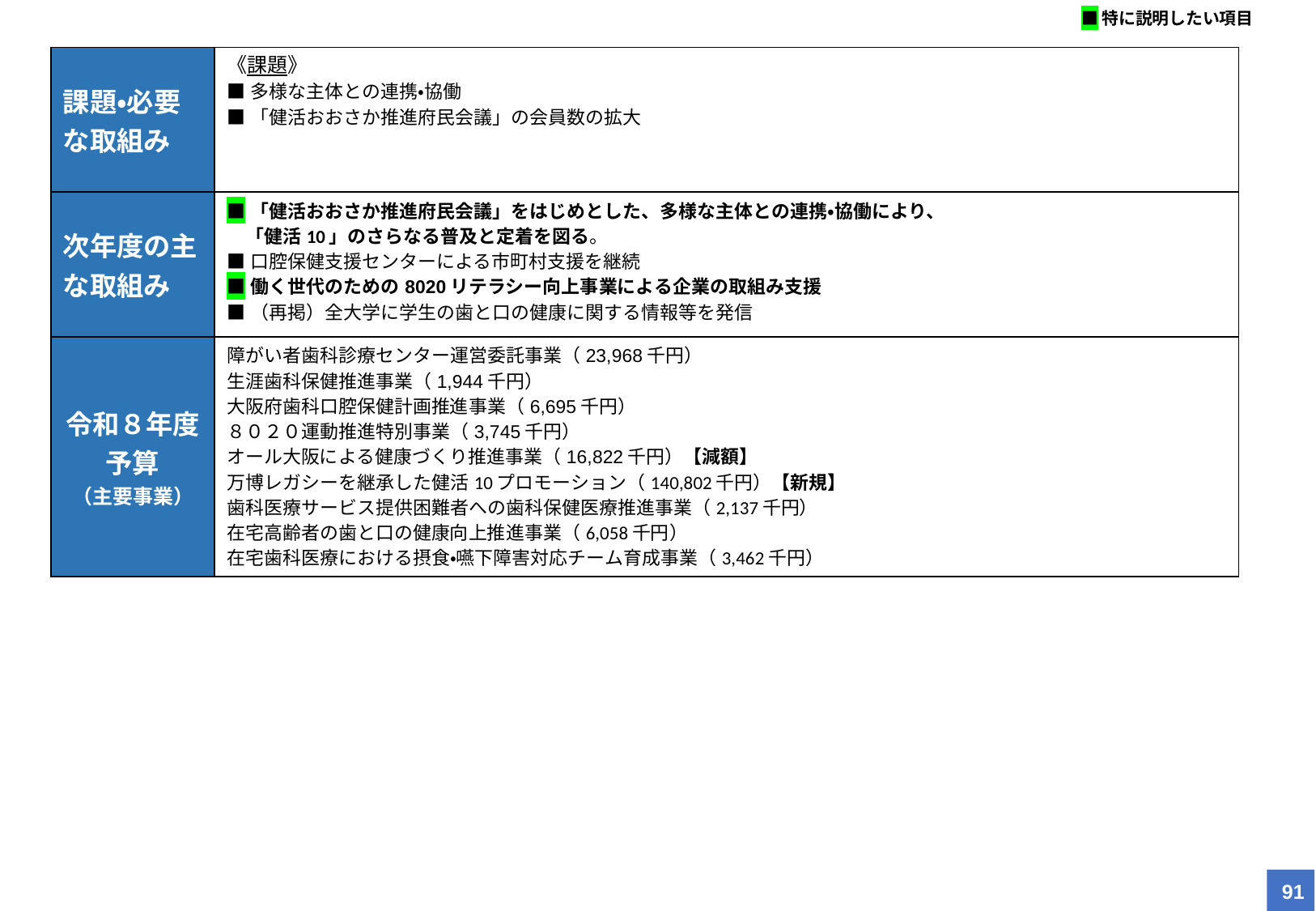

■特に説明したい項目
| 課題・必要な取組み | 《課題》 ■多様な主体との連携・協働 ■「健活おおさか推進府民会議」の会員数の拡大 |
| --- | --- |
| 次年度の主な取組み | ■「健活おおさか推進府民会議」をはじめとした、多様な主体との連携・協働により、 　「健活10」のさらなる普及と定着を図る。 ■口腔保健支援センターによる市町村支援を継続 ■働く世代のための8020リテラシー向上事業による企業の取組み支援 ■（再掲）全大学に学生の歯と口の健康に関する情報等を発信 |
| 令和８年度予算 （主要事業） | 障がい者歯科診療センター運営委託事業（23,968千円） 生涯歯科保健推進事業（1,944千円） 大阪府歯科口腔保健計画推進事業（6,695千円） ８０２０運動推進特別事業（3,745千円） オール大阪による健康づくり推進事業（16,822千円）【減額】 万博レガシーを継承した健活10プロモーション（140,802千円）【新規】 歯科医療サービス提供困難者への歯科保健医療推進事業（2,137千円） 在宅高齢者の歯と口の健康向上推進事業（6,058千円） 在宅歯科医療における摂食・嚥下障害対応チーム育成事業（3,462千円） |
91